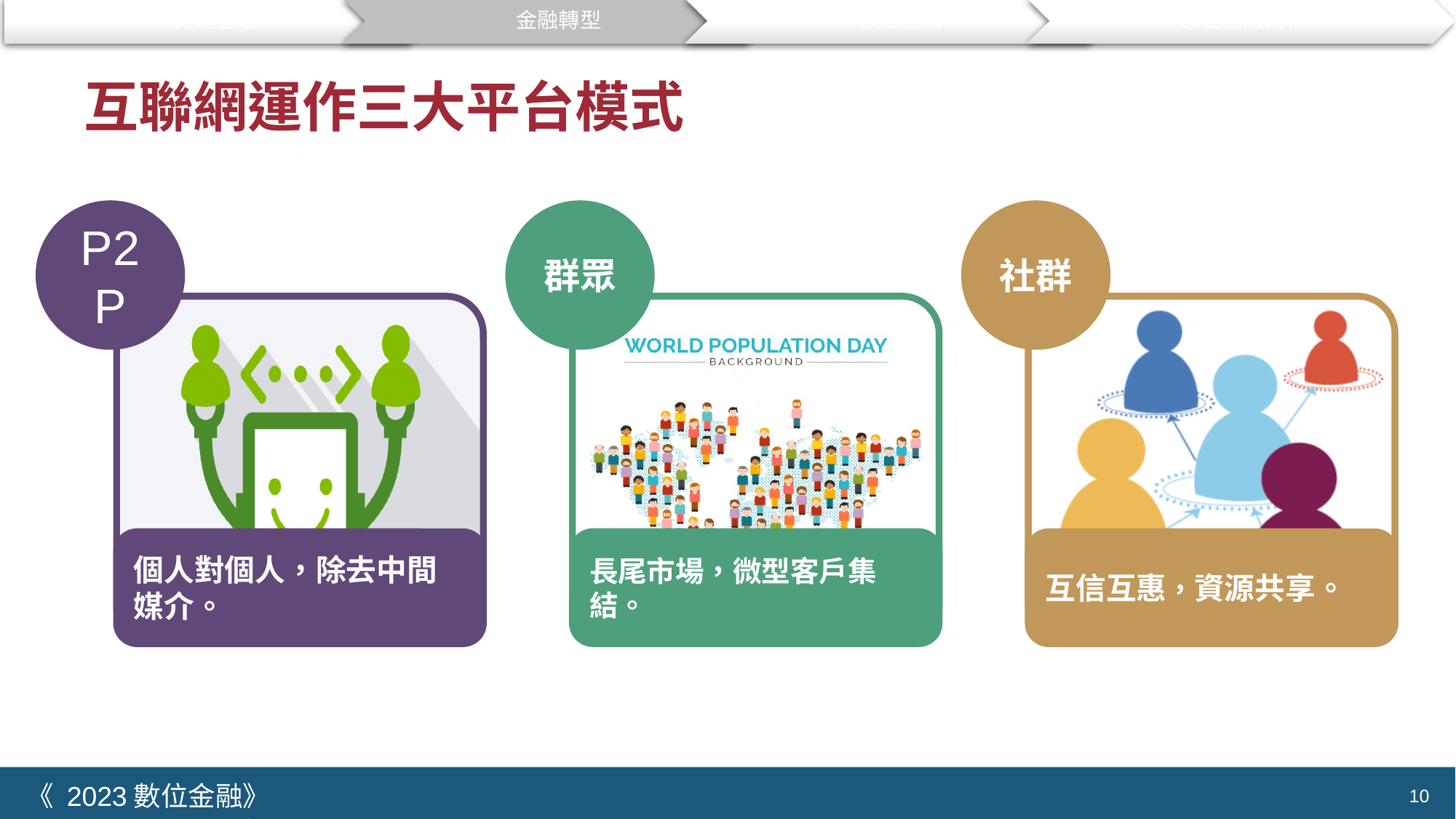

傳統金融

金融轉型

數位金融

數位金融創新
# 互聯網運作三大平台模式
P2P

個人對個人，除去中間媒介。
群眾

長尾市場，微型客戶集結。
社群

互信互惠，資源共享。
《 2023數位金融》                                                                                                                                             	NYCU.IIM.IEBI Lab
10